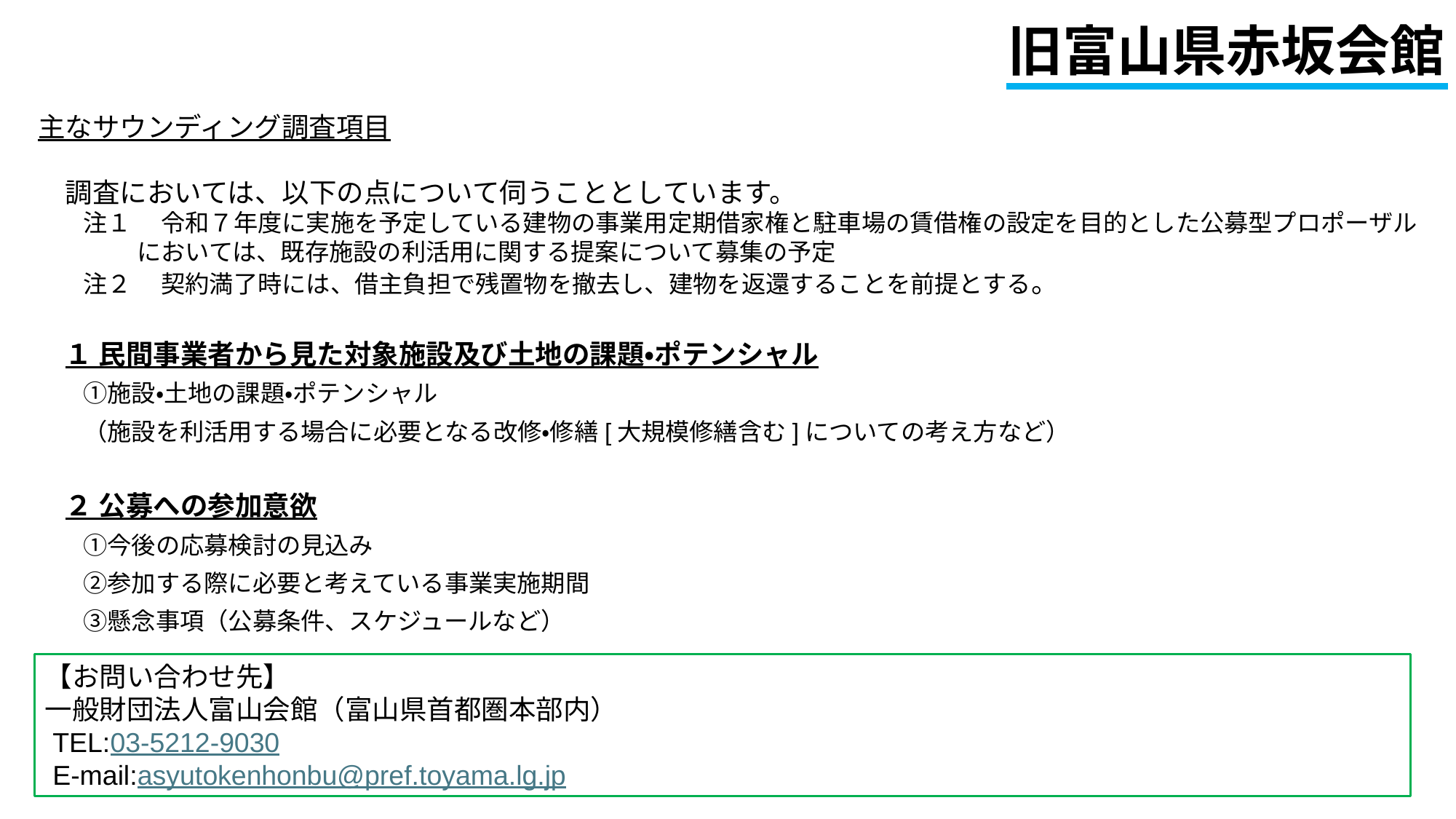

旧富山県赤坂会館
　主なサウンディング調査項目

　　調査においては、以下の点について伺うこととしています。
　　　注１ 　令和７年度に実施を予定している建物の事業用定期借家権と駐車場の賃借権の設定を目的とした公募型プロポーザル
　　　　　 においては、既存施設の利活用に関する提案について募集の予定
　　　注２ 　契約満了時には、借主負担で残置物を撤去し、建物を返還することを前提とする。

　　１ 民間事業者から見た対象施設及び土地の課題・ポテンシャル
　　　①施設・土地の課題・ポテンシャル
　　　（施設を利活用する場合に必要となる改修・修繕[大規模修繕含む]についての考え方など）

　　２ 公募への参加意欲
　　　①今後の応募検討の見込み
　　　②参加する際に必要と考えている事業実施期間
　　　③懸念事項（公募条件、スケジュールなど）
【お問い合わせ先】
一般財団法人富山会館（富山県首都圏本部内）
 TEL:03-5212-9030
 E-mail:asyutokenhonbu@pref.toyama.lg.jp